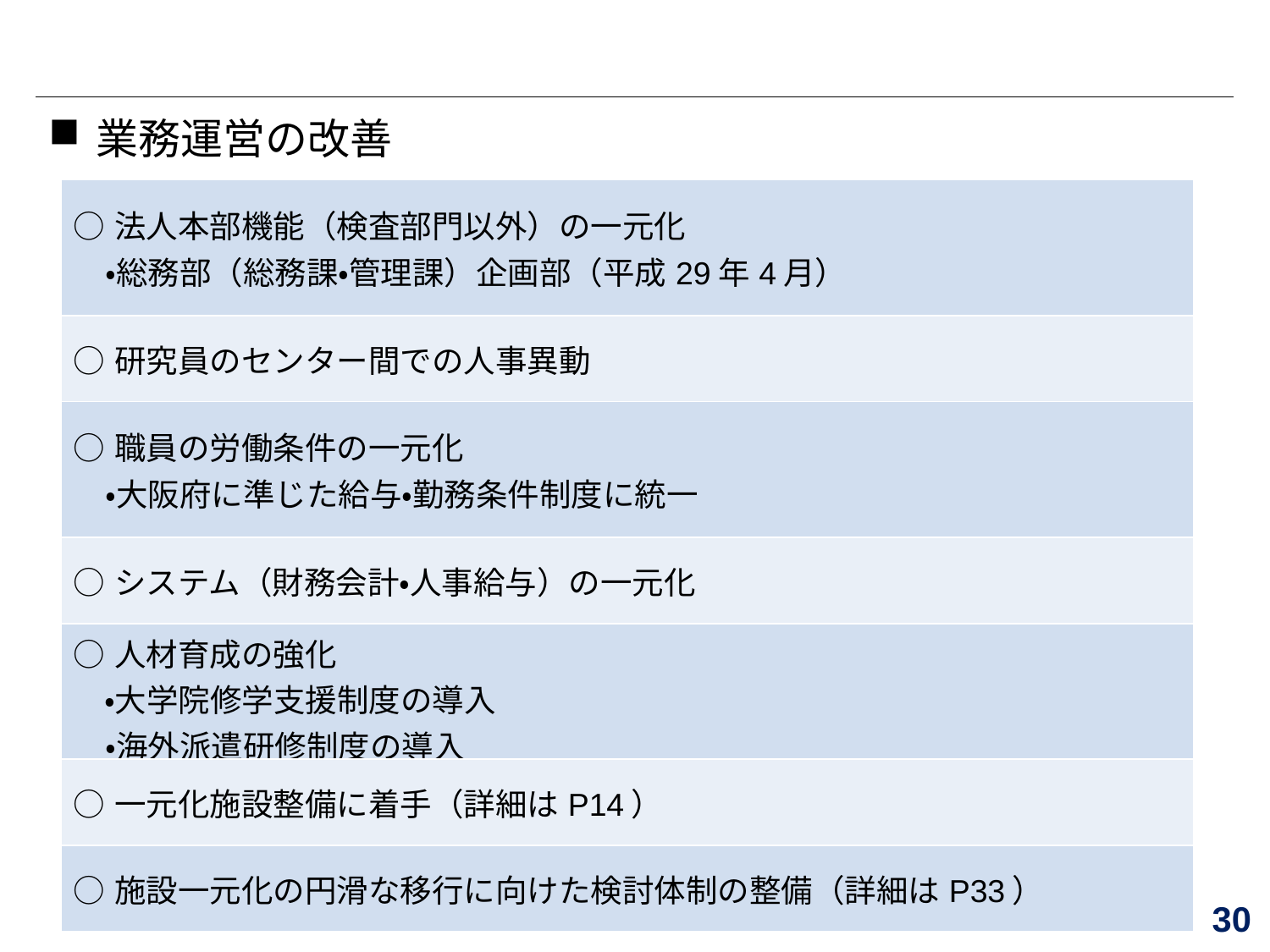

業務運営の改善
| ○法人本部機能（検査部門以外）の一元化 　・総務部（総務課・管理課）企画部（平成29年4月） |
| --- |
| ○研究員のセンター間での人事異動 |
| ○職員の労働条件の一元化 　・大阪府に準じた給与・勤務条件制度に統一 |
| ○システム（財務会計・人事給与）の一元化 |
| ○人材育成の強化　 ・大学院修学支援制度の導入 　・海外派遣研修制度の導入 |
| ○一元化施設整備に着手（詳細はP14） |
| ○施設一元化の円滑な移行に向けた検討体制の整備（詳細はP33） |
30